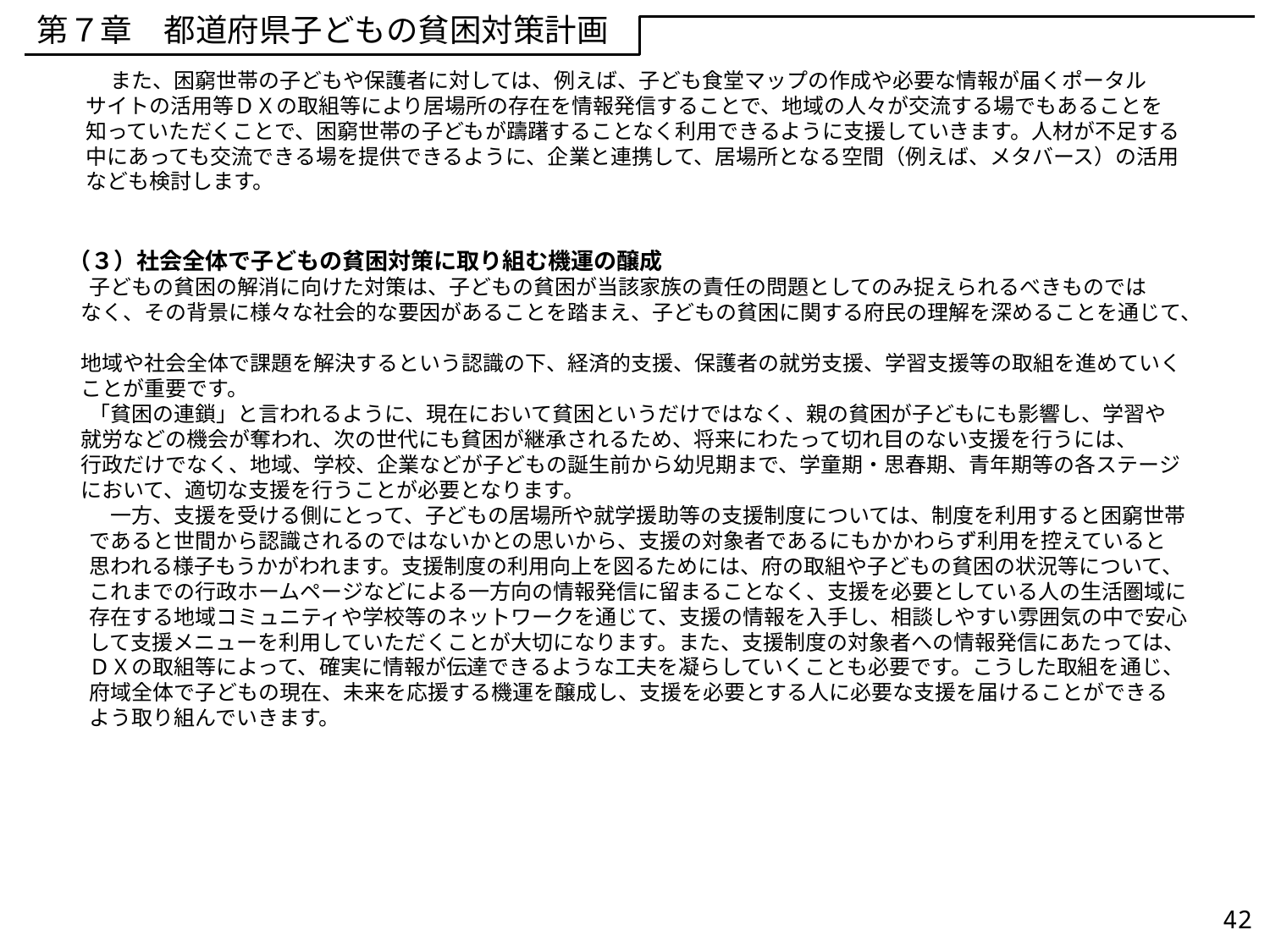

第７章　都道府県子どもの貧困対策計画
　　また、困窮世帯の子どもや保護者に対しては、例えば、子ども食堂マップの作成や必要な情報が届くポータル
サイトの活用等ＤＸの取組等により居場所の存在を情報発信することで、地域の人々が交流する場でもあることを知っていただくことで、困窮世帯の子どもが躊躇することなく利用できるように支援していきます。人材が不足する中にあっても交流できる場を提供できるように、企業と連携して、居場所となる空間（例えば、メタバース）の活用なども検討します。

（３）社会全体で子どもの貧困対策に取り組む機運の醸成
　子どもの貧困の解消に向けた対策は、子どもの貧困が当該家族の責任の問題としてのみ捉えられるべきものでは
なく、その背景に様々な社会的な要因があることを踏まえ、子どもの貧困に関する府民の理解を深めることを通じて、
地域や社会全体で課題を解決するという認識の下、経済的支援、保護者の就労支援、学習支援等の取組を進めていく
ことが重要です。
　「貧困の連鎖」と言われるように、現在において貧困というだけではなく、親の貧困が子どもにも影響し、学習や
就労などの機会が奪われ、次の世代にも貧困が継承されるため、将来にわたって切れ目のない支援を行うには、
行政だけでなく、地域、学校、企業などが子どもの誕生前から幼児期まで、学童期・思春期、青年期等の各ステージにおいて、適切な支援を行うことが必要となります。
　　一方、支援を受ける側にとって、子どもの居場所や就学援助等の支援制度については、制度を利用すると困窮世帯
　であると世間から認識されるのではないかとの思いから、支援の対象者であるにもかかわらず利用を控えていると
　思われる様子もうかがわれます。支援制度の利用向上を図るためには、府の取組や子どもの貧困の状況等について、
　これまでの行政ホームページなどによる一方向の情報発信に留まることなく、支援を必要としている人の生活圏域に
　存在する地域コミュニティや学校等のネットワークを通じて、支援の情報を入手し、相談しやすい雰囲気の中で安心
　して支援メニューを利用していただくことが大切になります。また、支援制度の対象者への情報発信にあたっては、
　ＤＸの取組等によって、確実に情報が伝達できるような工夫を凝らしていくことも必要です。こうした取組を通じ、
　府域全体で子どもの現在、未来を応援する機運を醸成し、支援を必要とする人に必要な支援を届けることができる
　よう取り組んでいきます。

42